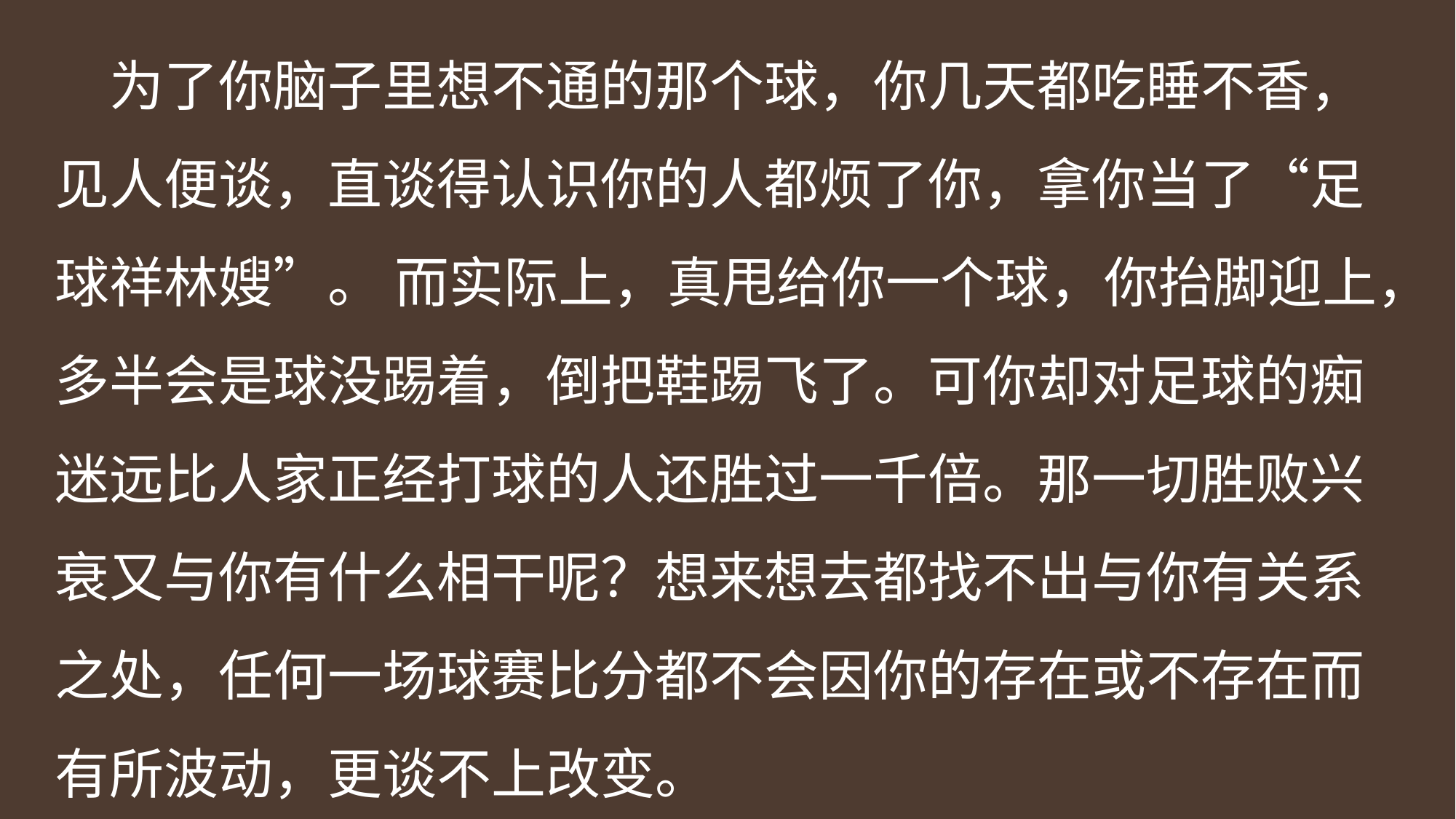

为了你脑子里想不通的那个球，你几天都吃睡不香，见人便谈，直谈得认识你的人都烦了你，拿你当了“足球祥林嫂”。 而实际上，真甩给你一个球，你抬脚迎上，多半会是球没踢着，倒把鞋踢飞了。可你却对足球的痴迷远比人家正经打球的人还胜过一千倍。那一切胜败兴衰又与你有什么相干呢？想来想去都找不出与你有关系之处，任何一场球赛比分都不会因你的存在或不存在而有所波动，更谈不上改变。